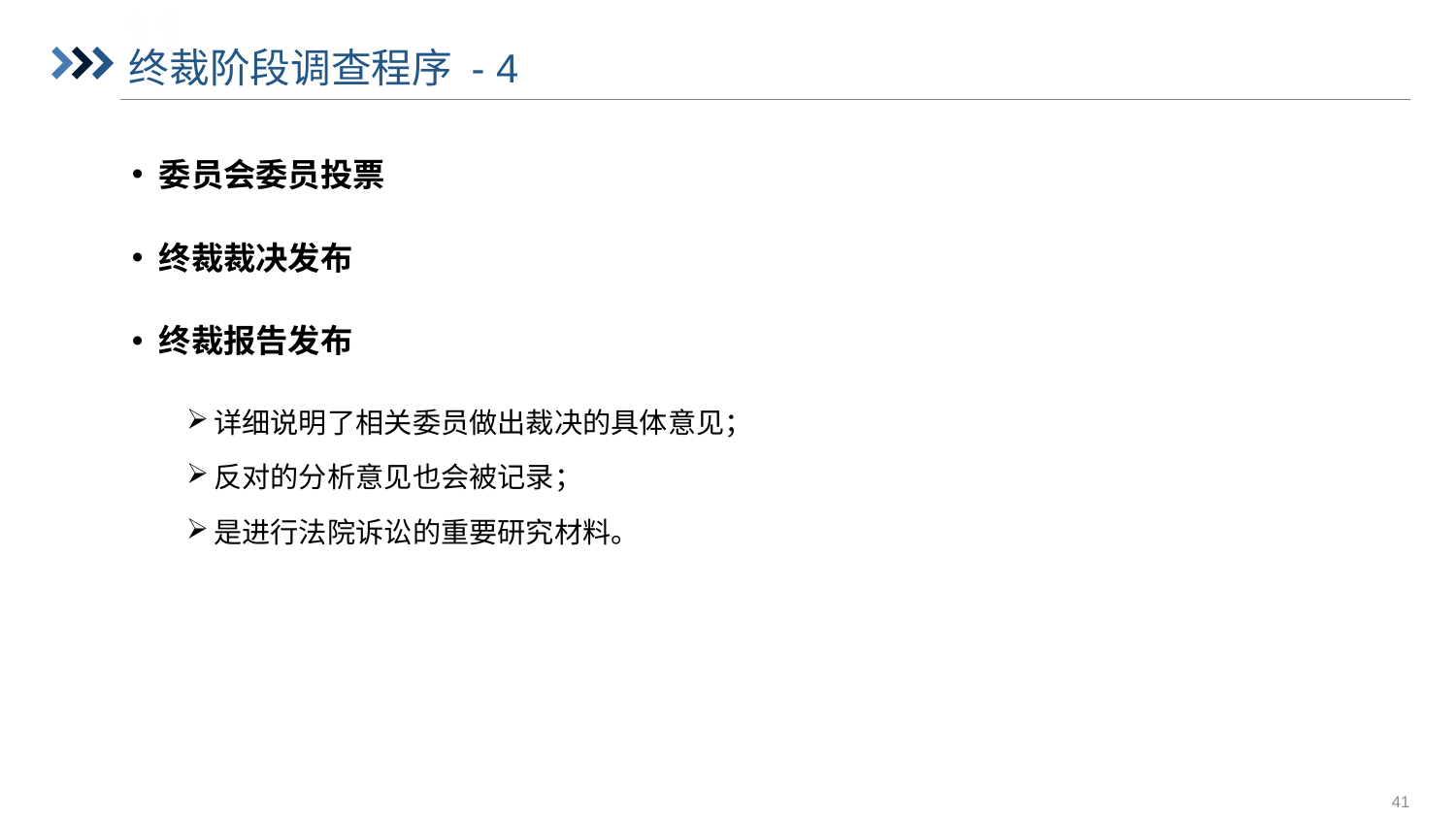

# 终裁阶段调查程序 - 4
委员会委员投票
终裁裁决发布
终裁报告发布
详细说明了相关委员做出裁决的具体意见；
反对的分析意见也会被记录；
是进行法院诉讼的重要研究材料。

41